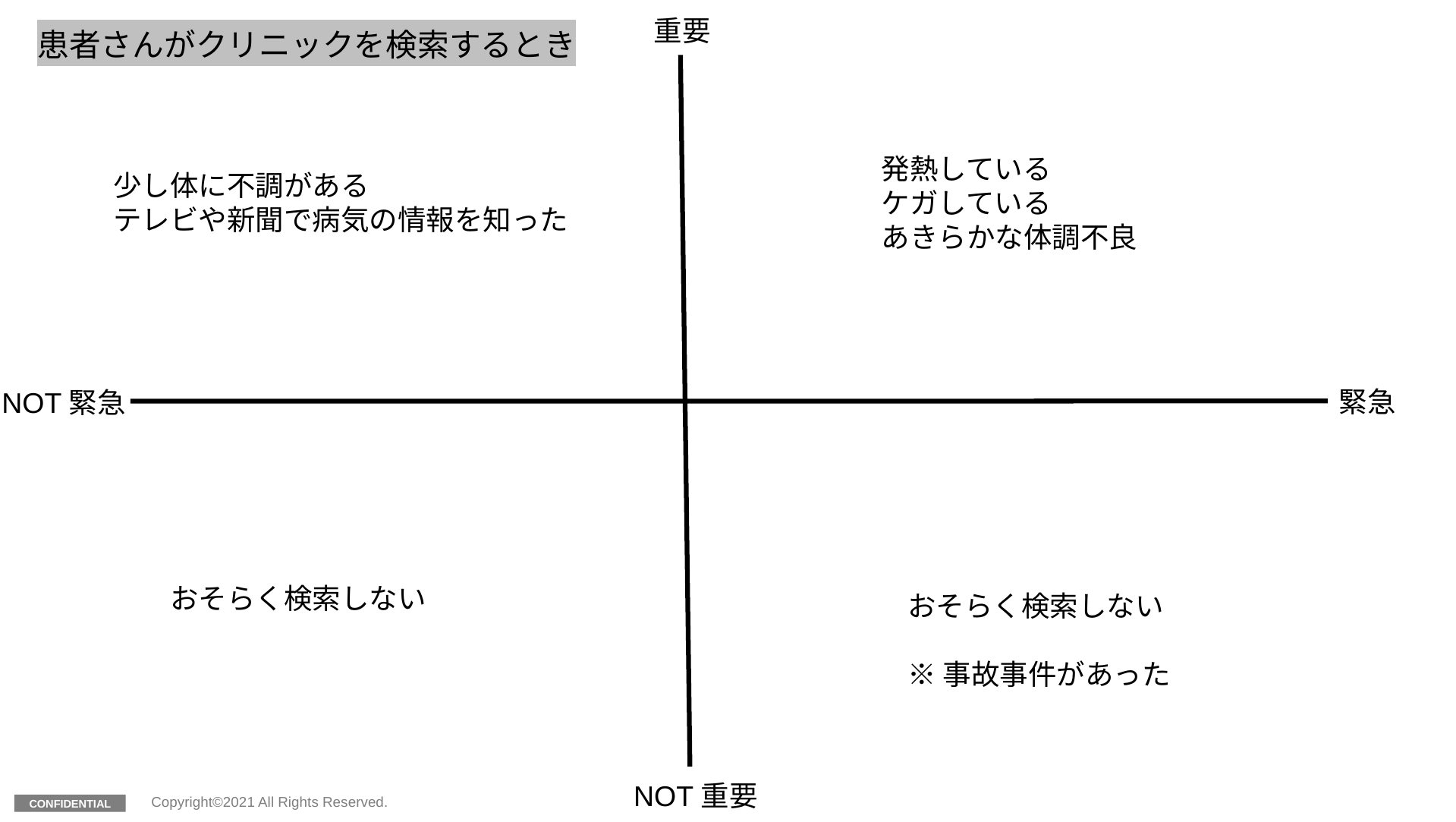

重要
患者さんがクリニックを検索するとき
発熱している
ケガしている
あきらかな体調不良
少し体に不調がある
テレビや新聞で病気の情報を知った
緊急
NOT緊急
おそらく検索しない
おそらく検索しない

※事故事件があった
NOT重要